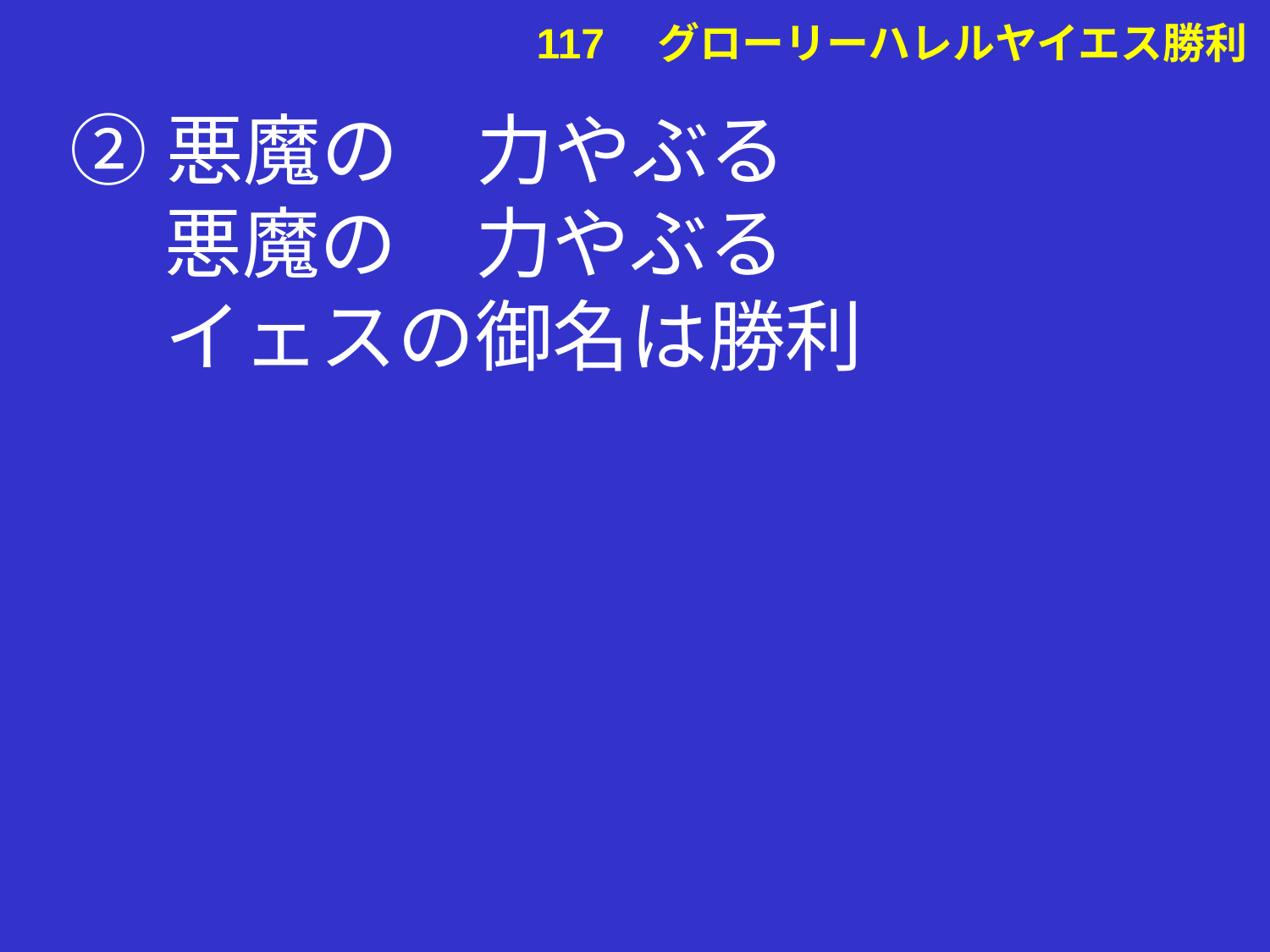

②悪魔の　力やぶる
　 悪魔の　力やぶる
　 イェスの御名は勝利
# 117　グローリーハレルヤイエス勝利